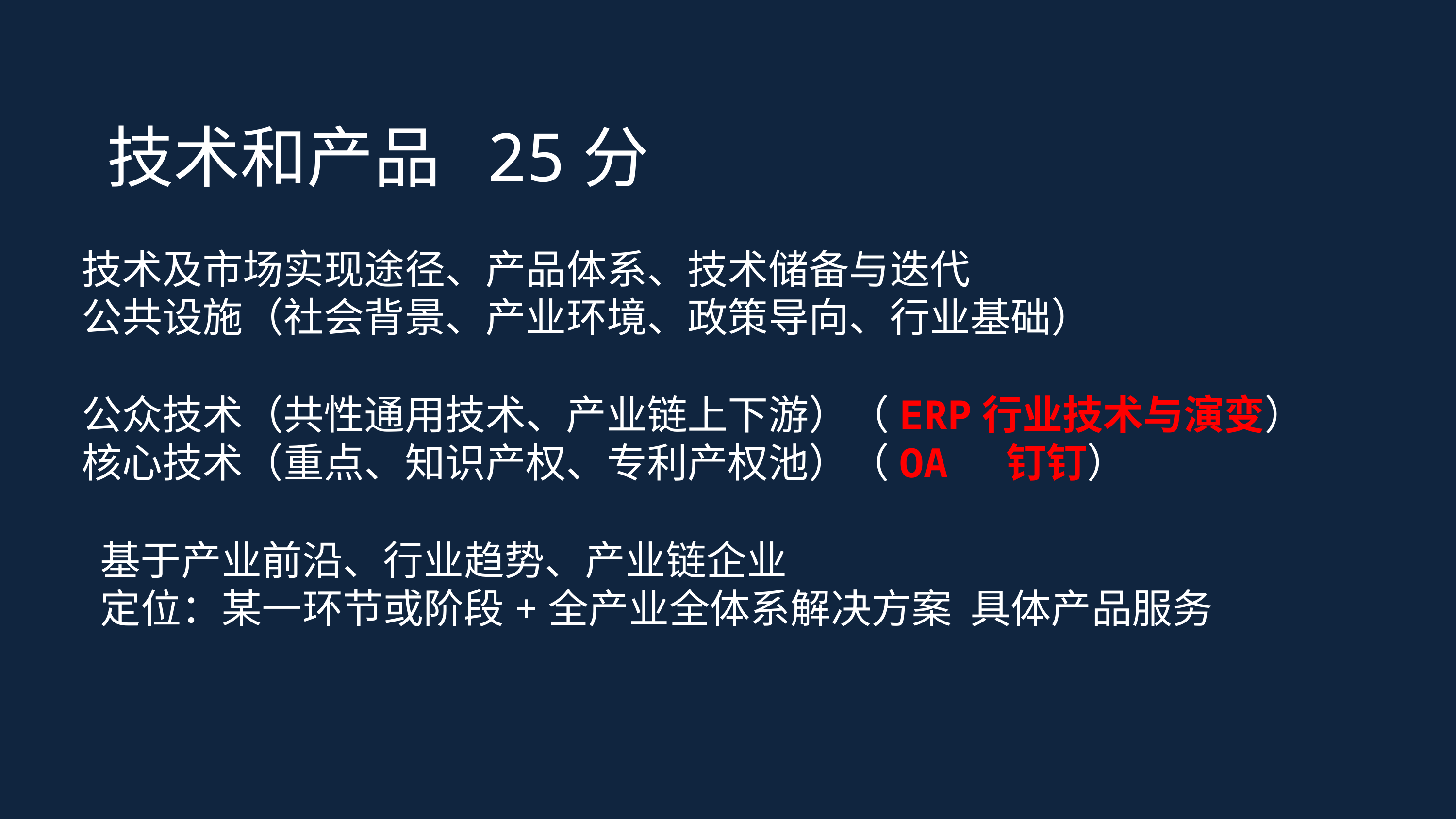

技术和产品  25分

技术及市场实现途径、产品体系、技术储备与迭代
公共设施（社会背景、产业环境、政策导向、行业基础）

公众技术（共性通用技术、产业链上下游）（ERP行业技术与演变）
核心技术（重点、知识产权、专利产权池）（OA  钉钉）

 基于产业前沿、行业趋势、产业链企业
 定位：某一环节或阶段+全产业全体系解决方案  具体产品服务